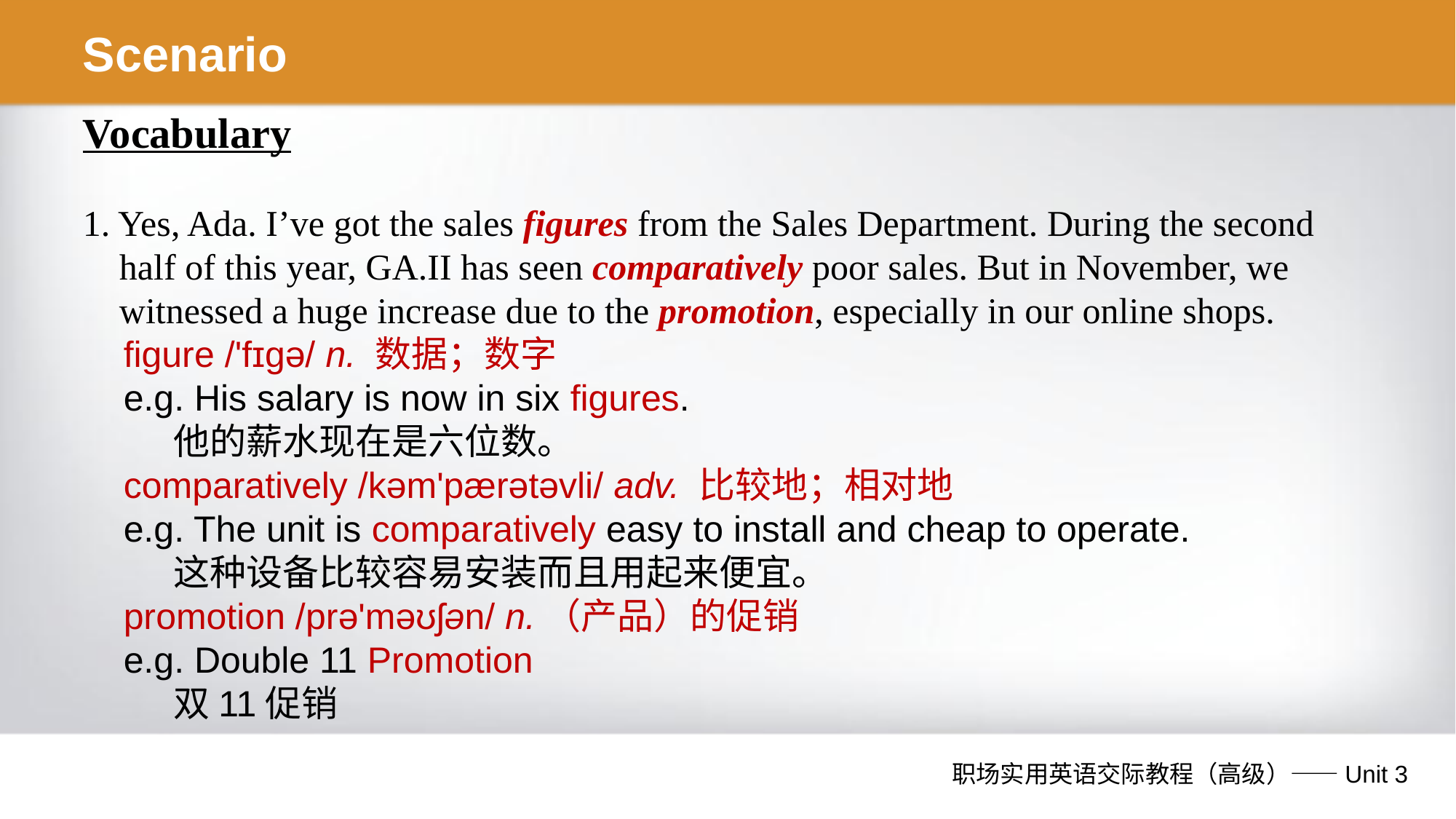

Scenario
Vocabulary

1. Yes, Ada. I’ve got the sales figures from the Sales Department. During the second
    half of this year, GA.II has seen comparatively poor sales. But in November, we
    witnessed a huge increase due to the promotion, especially in our online shops.
    figure /'fɪɡə/ n. 数据；数字
    e.g. His salary is now in six figures.
          他的薪水现在是六位数。
    comparatively /kəm'pærətəvli/ adv. 比较地；相对地
    e.g. The unit is comparatively easy to install and cheap to operate.
          这种设备比较容易安装而且用起来便宜。
    promotion /prə'məʊʃən/ n.（产品）的促销
    e.g. Double 11 Promotion
          双11促销
职场实用英语交际教程（高级）——Unit 3